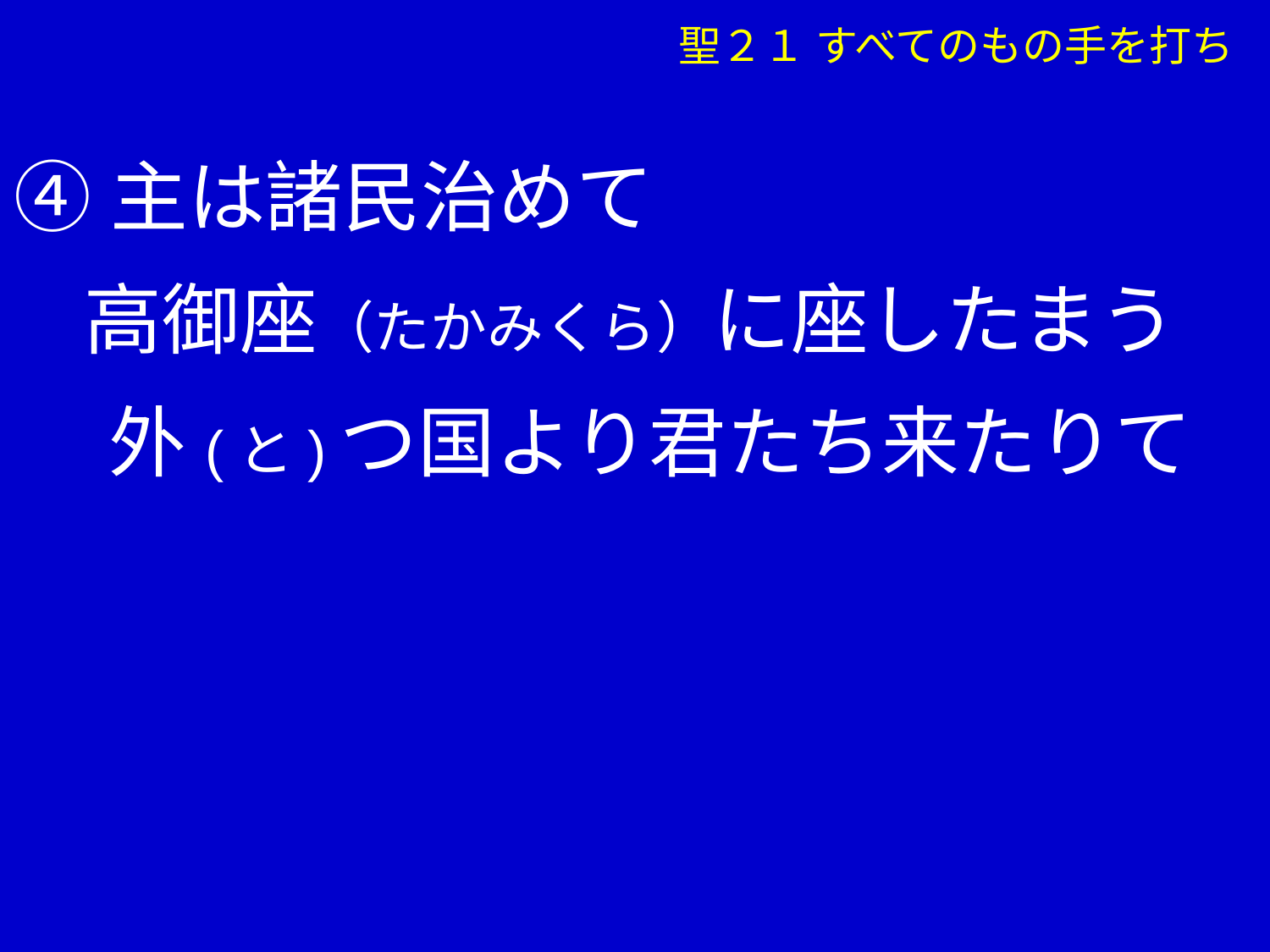

聖２１ すべてのもの手を打ち
④主は諸民治めて
   高御座（たかみくら）に座したまう
　 外(と)つ国より君たち来たりて